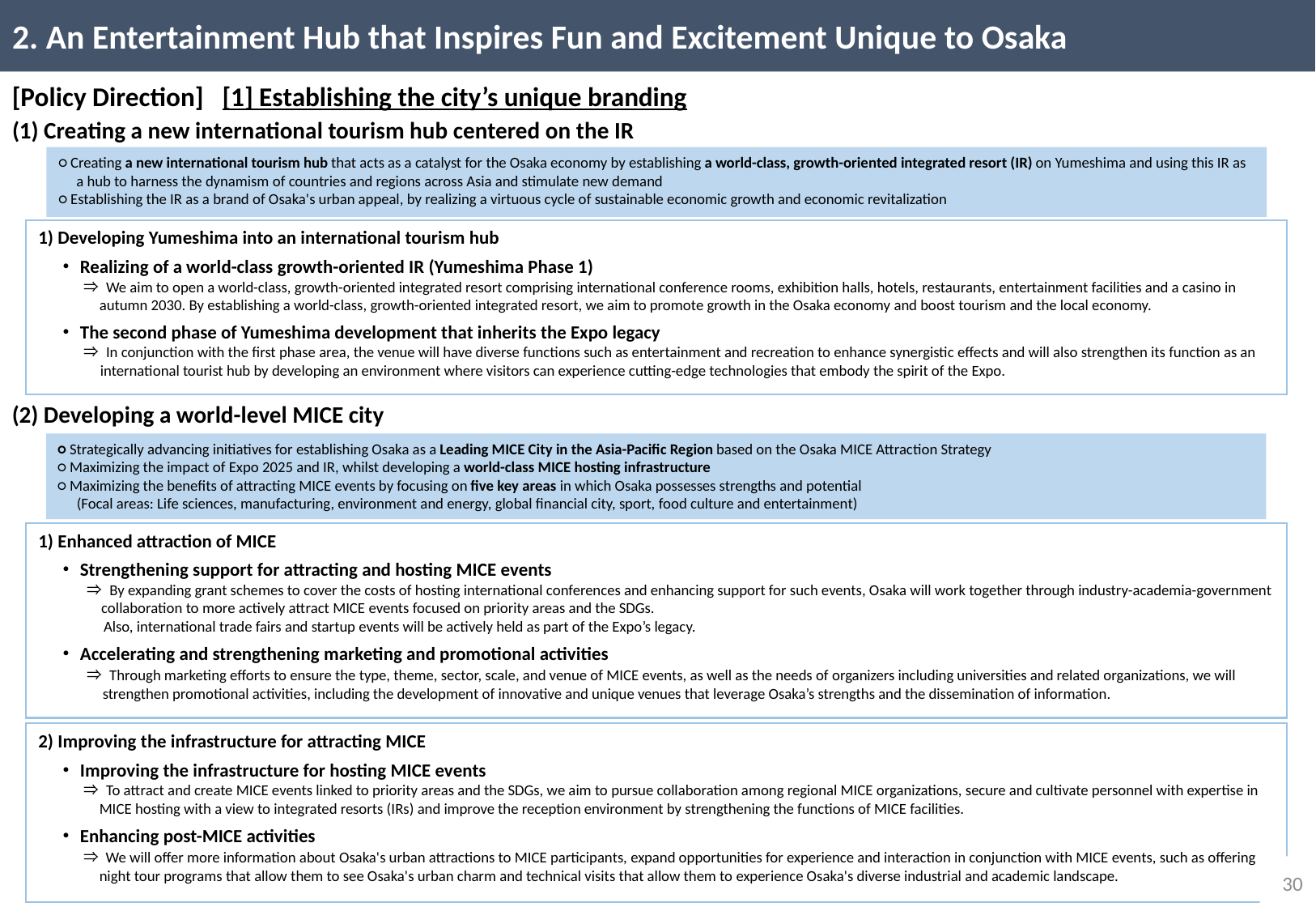

2. An Entertainment Hub that Inspires Fun and Excitement Unique to Osaka
[Policy Direction]   [1] Establishing the city’s unique branding
(1) Creating a new international tourism hub centered on the IR
○ Creating a new international tourism hub that acts as a catalyst for the Osaka economy by establishing a world-class, growth-oriented integrated resort (IR) on Yumeshima and using this IR as a hub to harness the dynamism of countries and regions across Asia and stimulate new demand
○ Establishing the IR as a brand of Osaka's urban appeal, by realizing a virtuous cycle of sustainable economic growth and economic revitalization
1) Developing Yumeshima into an international tourism hub
　・Realizing of a world-class growth-oriented IR (Yumeshima Phase 1)
　　　⇒ We aim to open a world-class, growth-oriented integrated resort comprising international conference rooms, exhibition halls, hotels, restaurants, entertainment facilities and a casino in autumn 2030. By establishing a world-class, growth-oriented integrated resort, we aim to promote growth in the Osaka economy and boost tourism and the local economy.
　・The second phase of Yumeshima development that inherits the Expo legacy
　　　⇒ In conjunction with the first phase area, the venue will have diverse functions such as entertainment and recreation to enhance synergistic effects and will also strengthen its function as an international tourist hub by developing an environment where visitors can experience cutting-edge technologies that embody the spirit of the Expo.
(2) Developing a world-level MICE city
○ Strategically advancing initiatives for establishing Osaka as a Leading MICE City in the Asia-Pacific Region based on the Osaka MICE Attraction Strategy
○ Maximizing the impact of Expo 2025 and IR, whilst developing a world-class MICE hosting infrastructure
○ Maximizing the benefits of attracting MICE events by focusing on five key areas in which Osaka possesses strengths and potential
　(Focal areas: Life sciences, manufacturing, environment and energy, global financial city, sport, food culture and entertainment)
1) Enhanced attraction of MICE
　・Strengthening support for attracting and hosting MICE events
　　　 ⇒ By expanding grant schemes to cover the costs of hosting international conferences and enhancing support for such events, Osaka will work together through industry-academia-government collaboration to more actively attract MICE events focused on priority areas and the SDGs.
                   Also, international trade fairs and startup events will be actively held as part of the Expo’s legacy.
　・Accelerating and strengthening marketing and promotional activities
　　　⇒ Through marketing efforts to ensure the type, theme, sector, scale, and venue of MICE events, as well as the needs of organizers including universities and related organizations, we will strengthen promotional activities, including the development of innovative and unique venues that leverage Osaka’s strengths and the dissemination of information.
2) Improving the infrastructure for attracting MICE
　・Improving the infrastructure for hosting MICE events
　　　⇒ To attract and create MICE events linked to priority areas and the SDGs, we aim to pursue collaboration among regional MICE organizations, secure and cultivate personnel with expertise in MICE hosting with a view to integrated resorts (IRs) and improve the reception environment by strengthening the functions of MICE facilities.
　・Enhancing post-MICE activities
　　   ⇒ We will offer more information about Osaka's urban attractions to MICE participants, expand opportunities for experience and interaction in conjunction with MICE events, such as offering night tour programs that allow them to see Osaka's urban charm and technical visits that allow them to experience Osaka's diverse industrial and academic landscape.
30